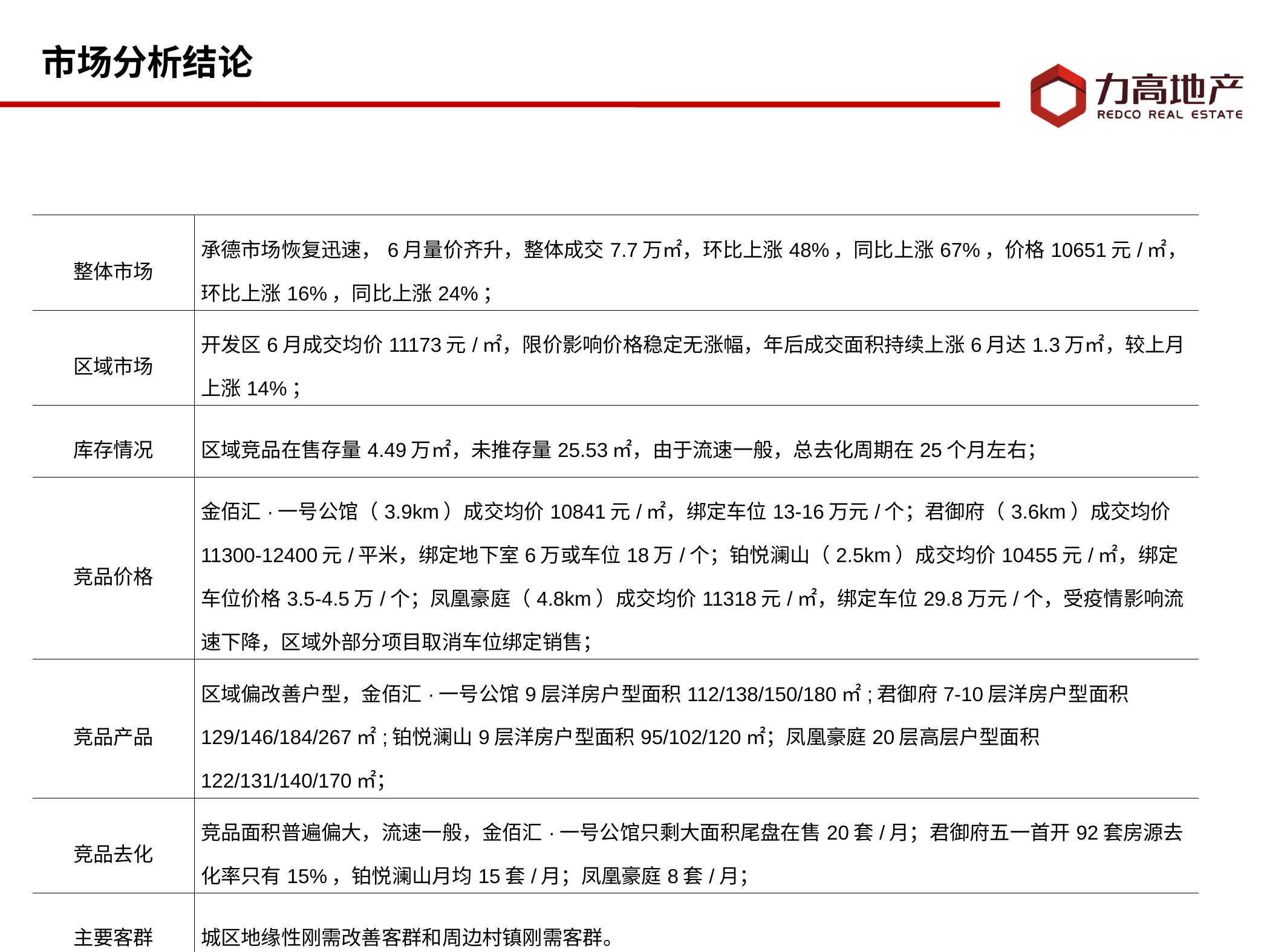

市场分析结论
| 整体市场 | 承德市场恢复迅速，6月量价齐升，整体成交7.7万㎡，环比上涨48%，同比上涨67%，价格10651元/㎡，环比上涨16%，同比上涨24%； |
| --- | --- |
| 区域市场 | 开发区6月成交均价11173元/㎡，限价影响价格稳定无涨幅，年后成交面积持续上涨6月达1.3万㎡，较上月上涨14%； |
| 库存情况 | 区域竞品在售存量4.49万㎡，未推存量25.53㎡，由于流速一般，总去化周期在25个月左右； |
| 竞品价格 | 金佰汇·一号公馆（3.9km）成交均价10841元/㎡，绑定车位13-16万元/个；君御府（3.6km）成交均价11300-12400元/平米，绑定地下室6万或车位18万/个；铂悦澜山（2.5km）成交均价10455元/㎡，绑定车位价格3.5-4.5万/个；凤凰豪庭（4.8km）成交均价11318元/㎡，绑定车位29.8万元/个，受疫情影响流速下降，区域外部分项目取消车位绑定销售； |
| 竞品产品 | 区域偏改善户型，金佰汇·一号公馆9层洋房户型面积112/138/150/180㎡;君御府7-10层洋房户型面积129/146/184/267㎡;铂悦澜山9层洋房户型面积95/102/120㎡；凤凰豪庭20层高层户型面积122/131/140/170㎡； |
| 竞品去化 | 竞品面积普遍偏大，流速一般，金佰汇·一号公馆只剩大面积尾盘在售20套/月；君御府五一首开92套房源去化率只有15%，铂悦澜山月均15套/月；凤凰豪庭8套/月； |
| 主要客群 | 城区地缘性刚需改善客群和周边村镇刚需客群。 |